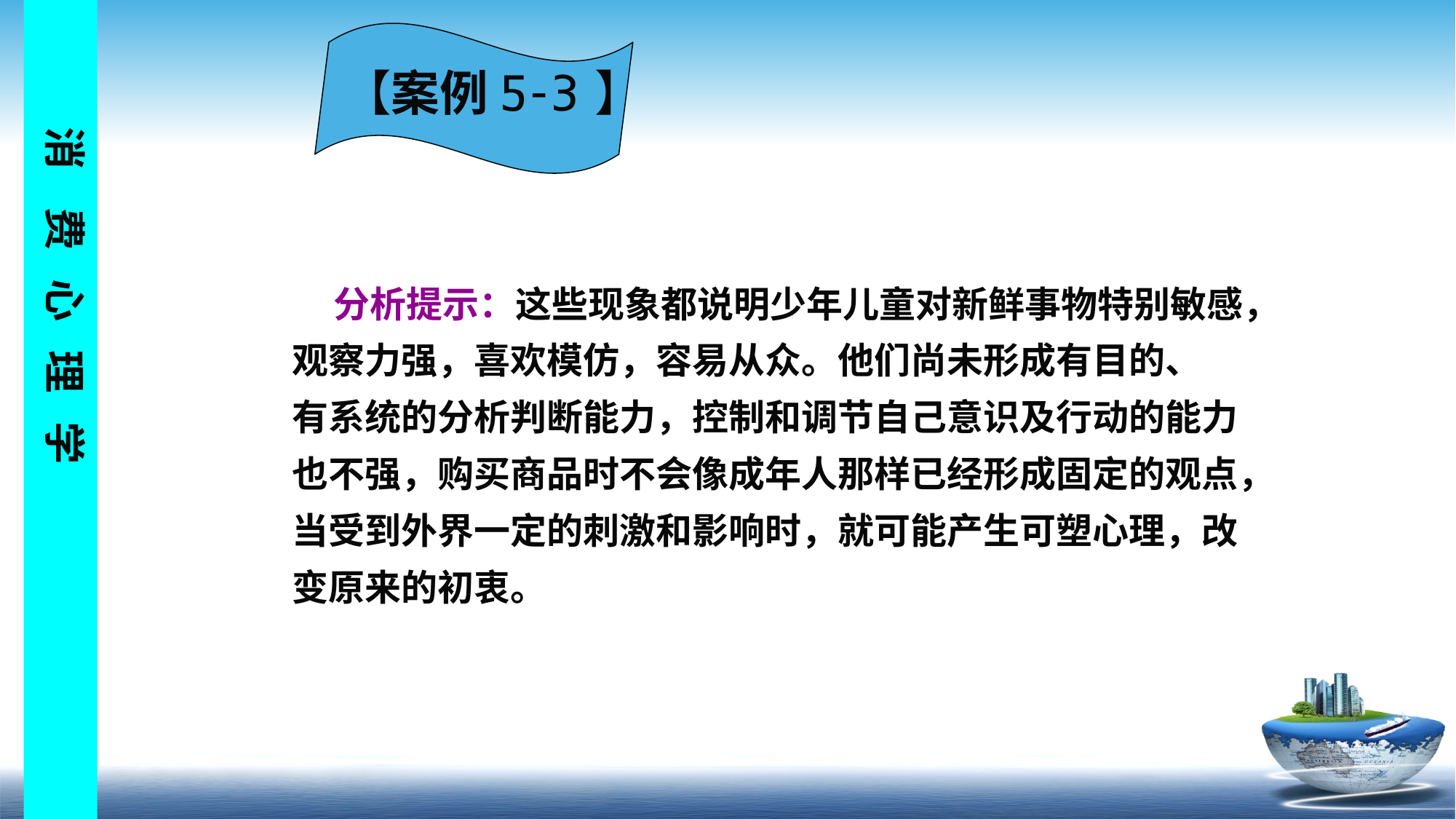

【案例5-3】

    分析提示：这些现象都说明少年儿童对新鲜事物特别敏感，
观察力强，喜欢模仿，容易从众。他们尚未形成有目的、
有系统的分析判断能力，控制和调节自己意识及行动的能力
也不强，购买商品时不会像成年人那样已经形成固定的观点，
当受到外界一定的刺激和影响时，就可能产生可塑心理，改
变原来的初衷。